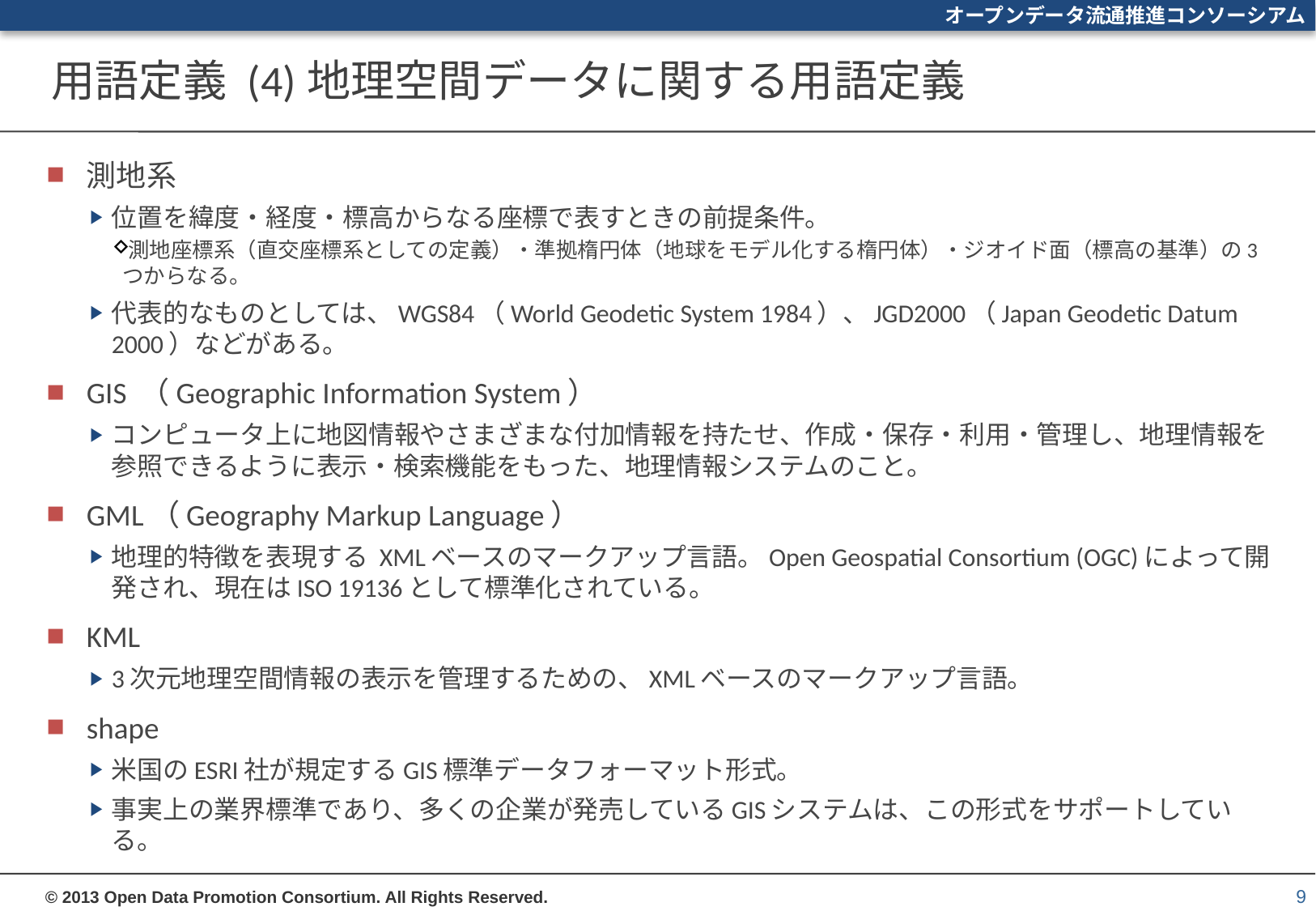

# 用語定義 (4)地理空間データに関する用語定義
測地系
位置を緯度・経度・標高からなる座標で表すときの前提条件。
測地座標系（直交座標系としての定義）・準拠楕円体（地球をモデル化する楕円体）・ジオイド面（標高の基準）の3つからなる。
代表的なものとしては、WGS84（World Geodetic System 1984）、JGD2000（Japan Geodetic Datum 2000）などがある。
GIS （Geographic Information System）
コンピュータ上に地図情報やさまざまな付加情報を持たせ、作成・保存・利用・管理し、地理情報を参照できるように表示・検索機能をもった、地理情報システムのこと。
GML（Geography Markup Language）
地理的特徴を表現する XMLベースのマークアップ言語。Open Geospatial Consortium (OGC)によって開発され、現在はISO 19136として標準化されている。
KML
3次元地理空間情報の表示を管理するための、XMLベースのマークアップ言語。
shape
米国のESRI社が規定するGIS標準データフォーマット形式。
事実上の業界標準であり、多くの企業が発売しているGISシステムは、この形式をサポートしている。
9